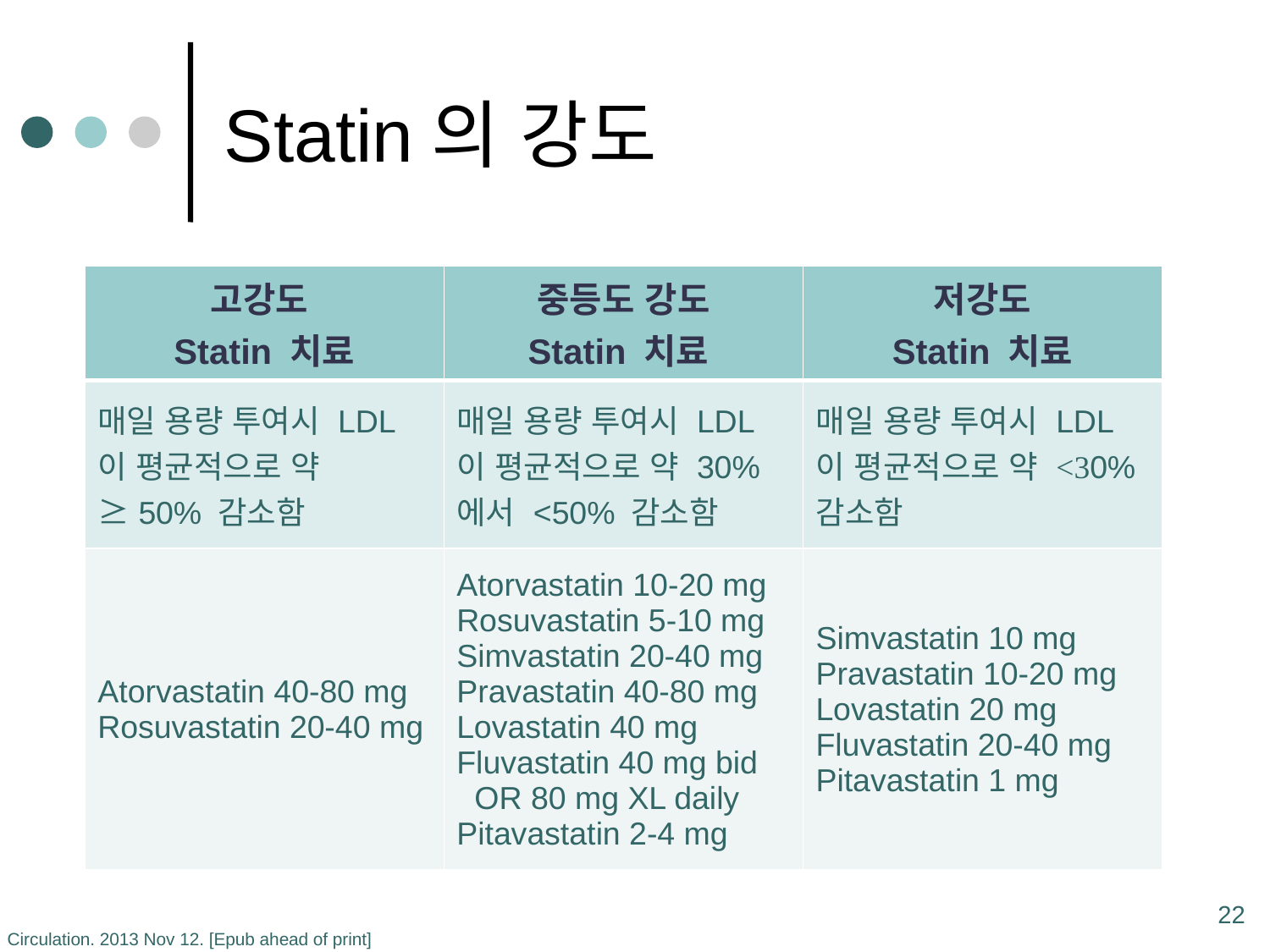

# Statin의 강도
| 고강도 Statin 치료 | 중등도 강도 Statin 치료 | 저강도 Statin 치료 |
| --- | --- | --- |
| 매일 용량 투여시 LDL이 평균적으로 약 ≥50% 감소함 | 매일 용량 투여시 LDL이 평균적으로 약 30%에서 <50% 감소함 | 매일 용량 투여시 LDL이 평균적으로 약 <30% 감소함 |
| Atorvastatin 40-80 mg Rosuvastatin 20-40 mg | Atorvastatin 10-20 mg Rosuvastatin 5-10 mg Simvastatin 20-40 mg Pravastatin 40-80 mg Lovastatin 40 mg Fluvastatin 40 mg bid OR 80 mg XL daily Pitavastatin 2-4 mg | Simvastatin 10 mg Pravastatin 10-20 mg Lovastatin 20 mg Fluvastatin 20-40 mg Pitavastatin 1 mg |
22
Circulation. 2013 Nov 12. [Epub ahead of print]